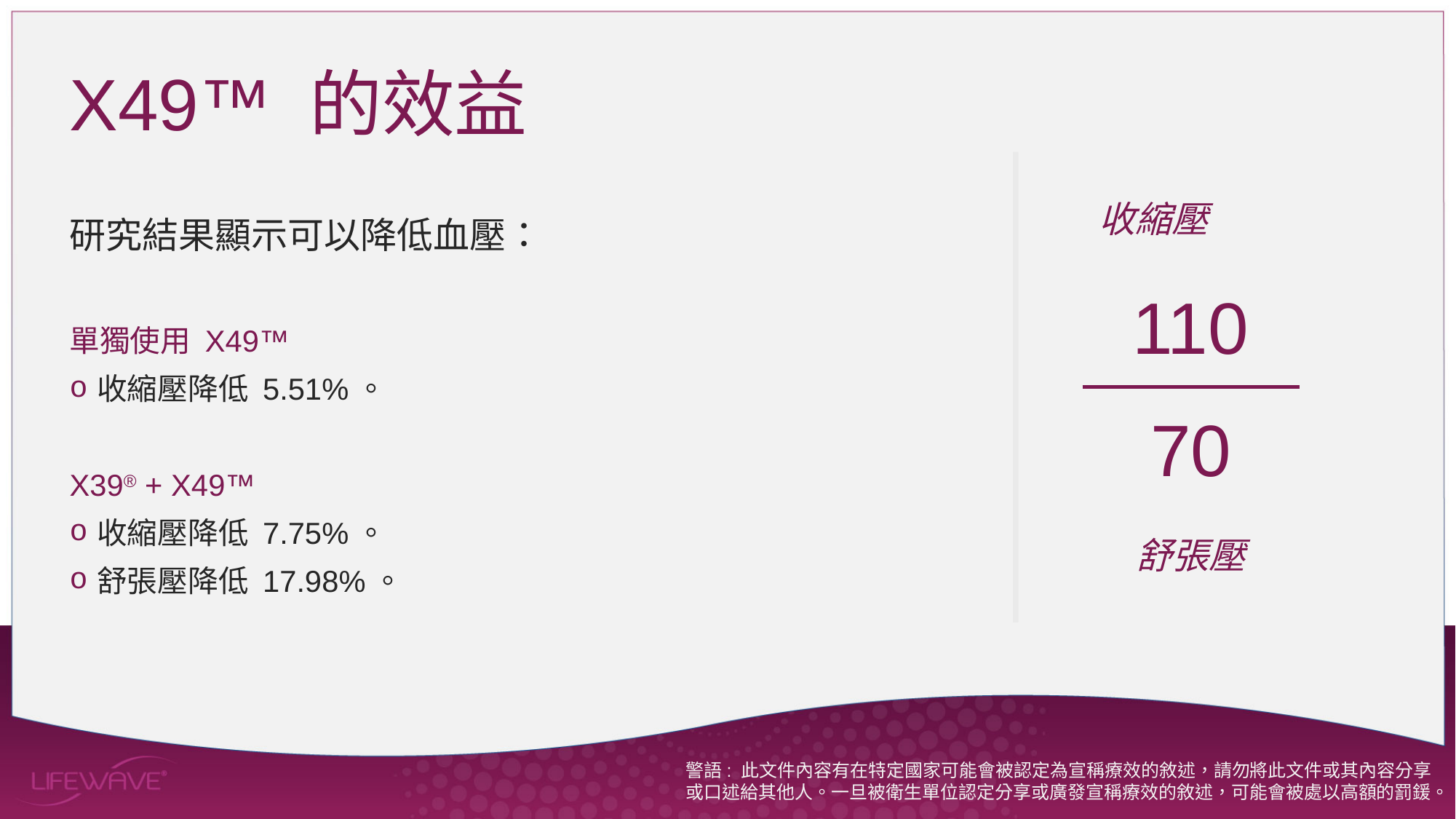

X49™ 的效益

收縮壓
研究結果顯示可以降低血壓：

單獨使用 X49™
收縮壓降低 5.51%。

X39® + X49™
收縮壓降低 7.75%。
舒張壓降低 17.98%。
110
70
舒張壓
警語: 此文件內容有在特定國家可能會被認定為宣稱療效的敘述，請勿將此文件或其內容分享或口述給其他人。一旦被衛生單位認定分享或廣發宣稱療效的敘述，可能會被處以高額的罰鍰。